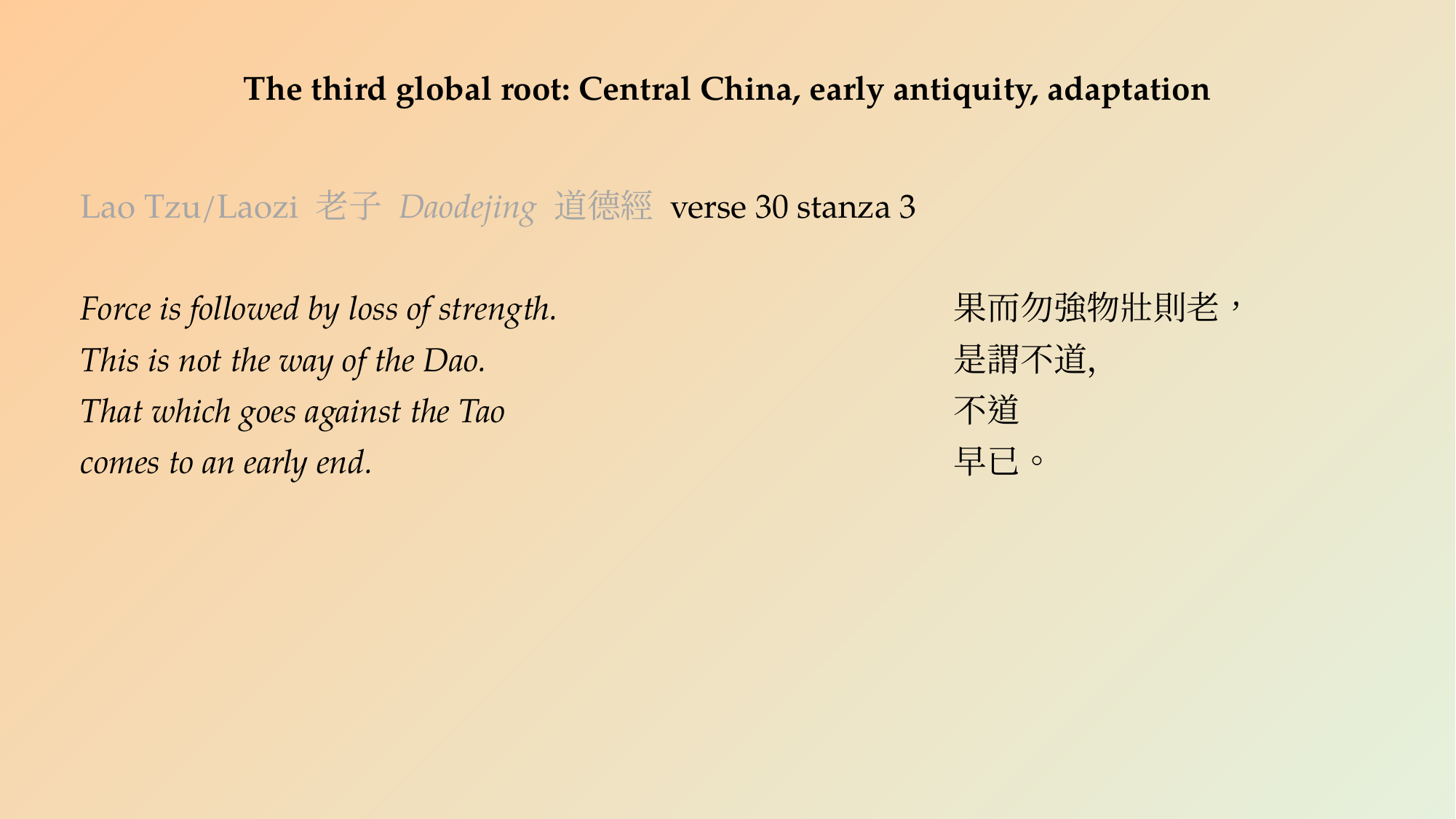

# The third global root: Central China, early antiquity, adaptation
Lao Tzu/Laozi 老子 Daodejing 道德經 verse 30 stanza 3

Force is followed by loss of strength.				果而勿強物壯則老，
This is not the way of the Dao.					是謂不道，
That which goes against the Tao					不道
comes to an early end.						早已。